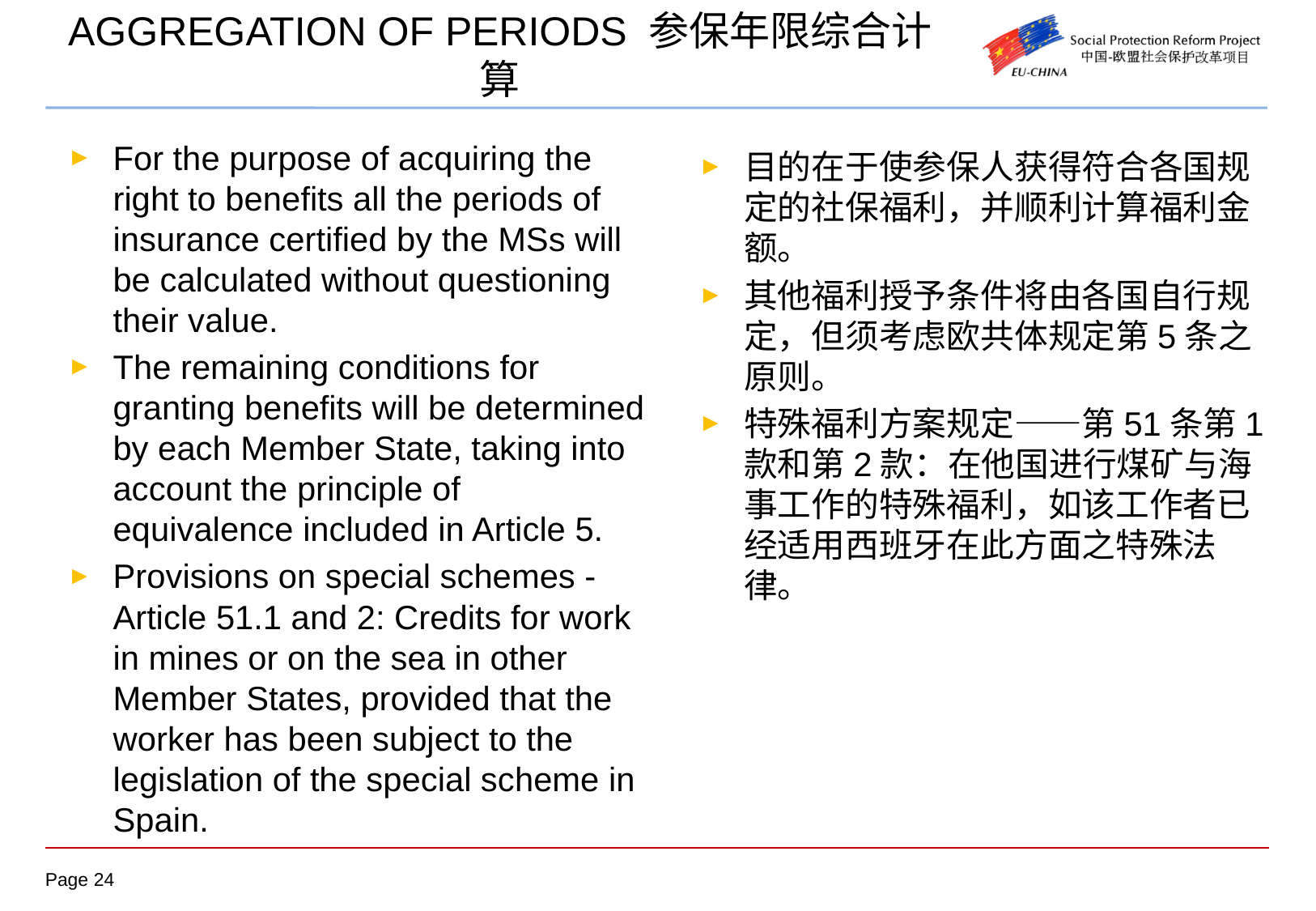

# AGGREGATION OF PERIODS 参保年限综合计算
For the purpose of acquiring the right to benefits all the periods of insurance certified by the MSs will be calculated without questioning their value.
The remaining conditions for granting benefits will be determined by each Member State, taking into account the principle of equivalence included in Article 5.
Provisions on special schemes - Article 51.1 and 2: Credits for work in mines or on the sea in other Member States, provided that the worker has been subject to the legislation of the special scheme in Spain.

目的在于使参保人获得符合各国规定的社保福利，并顺利计算福利金额。
其他福利授予条件将由各国自行规定，但须考虑欧共体规定第5条之原则。
特殊福利方案规定——第51条第1款和第2款：在他国进行煤矿与海事工作的特殊福利，如该工作者已经适用西班牙在此方面之特殊法律。